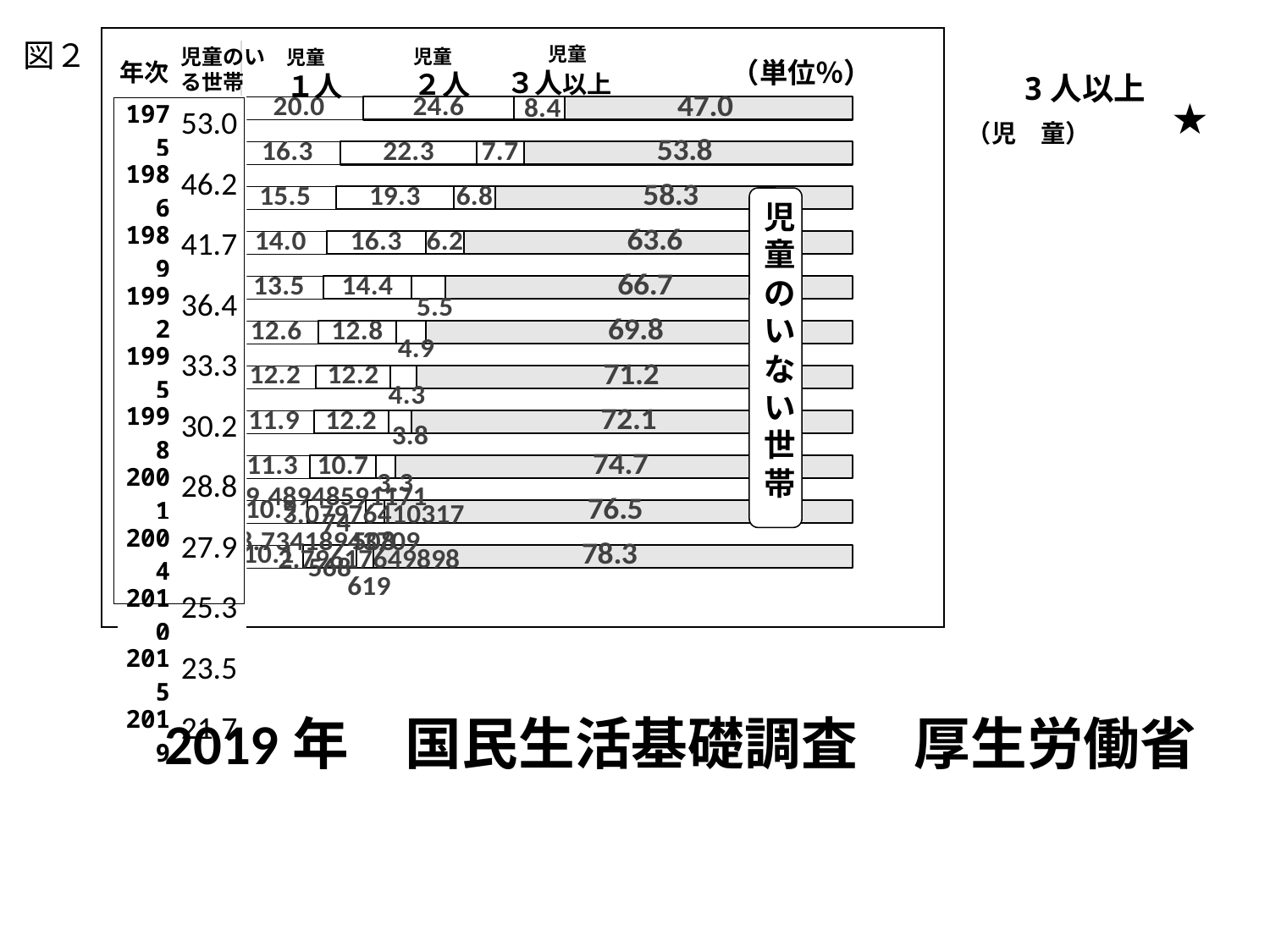

図２
児童
３人以上

### Chart

| Category | １人 | ２人 | ３人以上 | 児童のいない世帯 |
|---|---|---|---|---|
|  | None | None | None | None |
| 1975 | 20.0 | 24.6 | 8.4 | 47.0 |
| 1986 | 16.3 | 22.3 | 7.7 | 53.8 |
| 1989 | 15.5 | 19.3 | 6.8 | 58.3 |
| 1992 | 14.0 | 16.3 | 6.2 | 63.6 |
| 1995 | 13.5 | 14.4 | 5.5 | 66.7 |
| 1998 | 12.6 | 12.8 | 4.9 | 69.8 |
| 2001 | 12.2 | 12.2 | 4.3 | 71.2 |
| 2004 | 11.9 | 12.2 | 3.8 | 72.1 |
| 2010 | 11.3 | 10.7 | 3.3 | 74.7 |
| 2015 | 10.895335676416275 | 9.4894859117174 | 3.079764103175076 | 76.53541430869126 |
| 2019 | 10.138070869943034 | 8.734189437095683 | 2.796176498986193 | 78.33156319397509 |
児童のいる世帯
児童
２人
児童
１人
（単位％）
年次
3人以上
★
| 1975 | 53.0 |
| --- | --- |
| 1986 | 46.2 |
| 1989 | 41.7 |
| 1992 | 36.4 |
| 1995 | 33.3 |
| 1998 | 30.2 |
| 2001 | 28.8 |
| 2004 | 27.9 |
| 2010 | 25.3 |
| 2015 | 23.5 |
| 2019 | 21.7 |

（児　童）
1人
児童のいない世帯
2人
2019年　国民生活基礎調査　厚生労働省